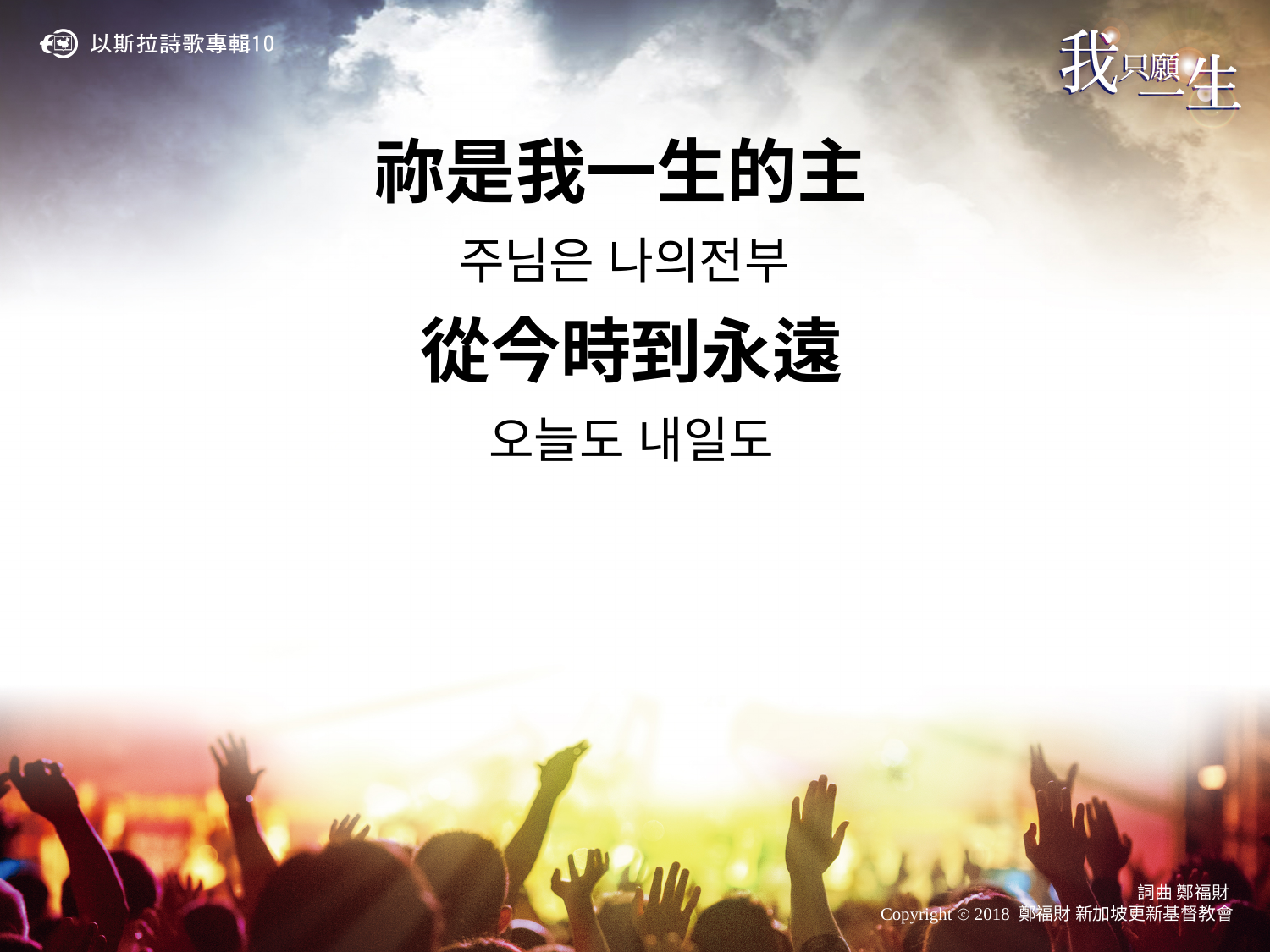

祢是我一生的主
주님은 나의전부
從今時到永遠
오늘도 내일도
詞曲 鄭福財
Copyright ⓒ 2018 鄭福財 新加坡更新基督教會